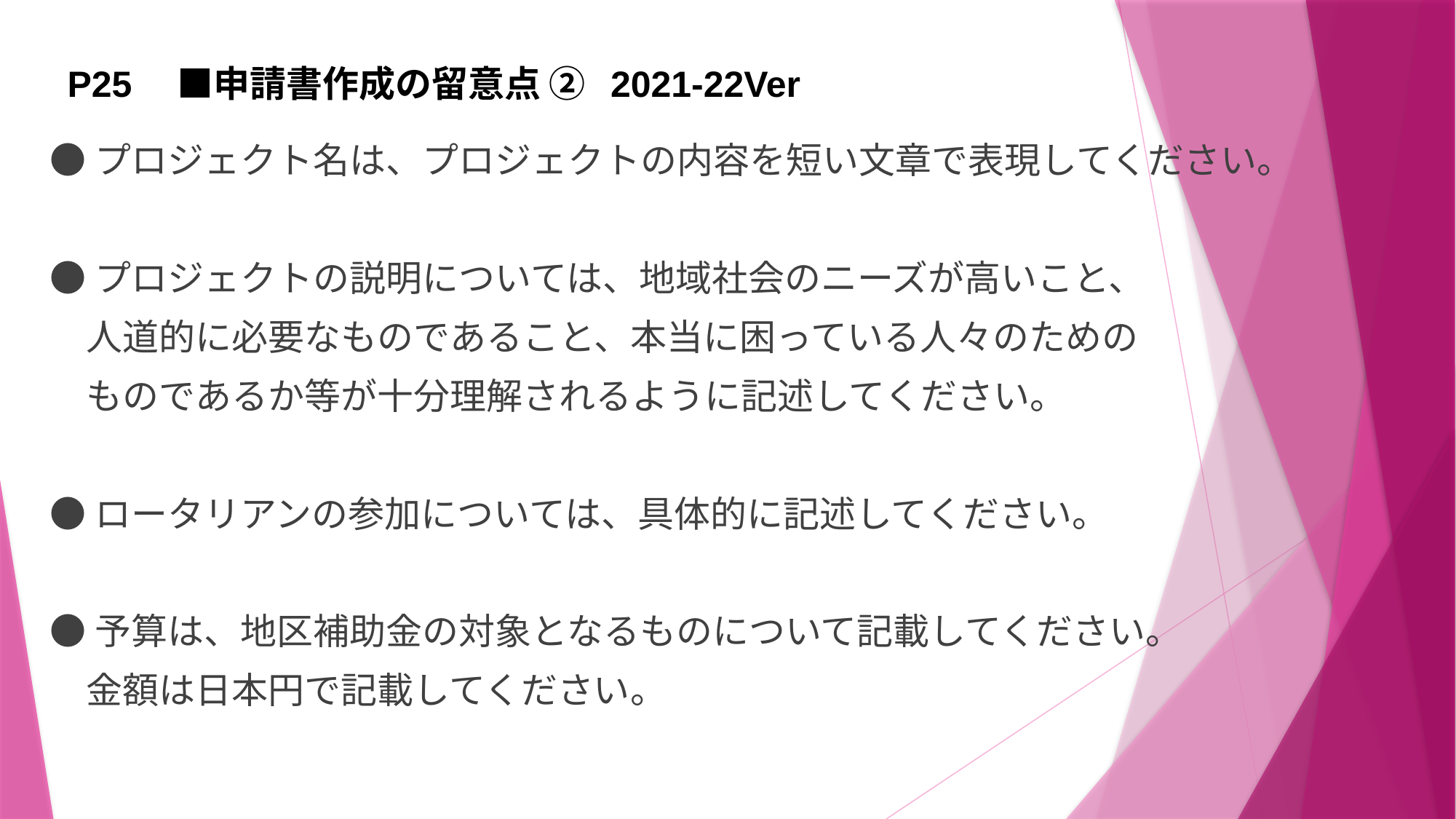

P25　■申請書作成の留意点 ②  2021-22Ver
●プロジェクト名は、プロジェクトの内容を短い文章で表現してください。

●プロジェクトの説明については、地域社会のニーズが高いこと、
　人道的に必要なものであること、本当に困っている人々のための
　ものであるか等が十分理解されるように記述してください。

●ロータリアンの参加については、具体的に記述してください。

●予算は、地区補助金の対象となるものについて記載してください。
　金額は日本円で記載してください。